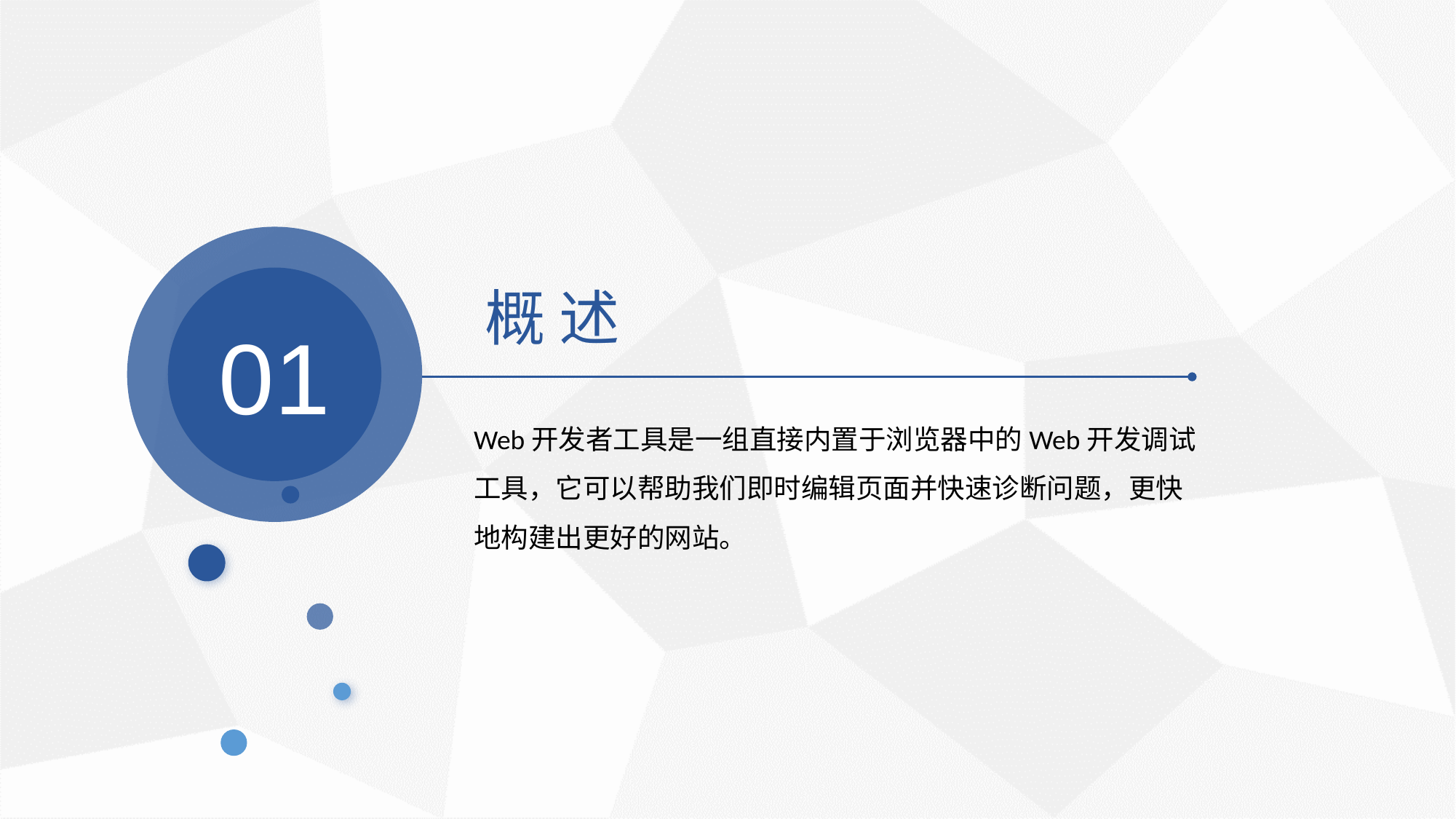

01
概 述
Web开发者工具是一组直接内置于浏览器中的Web开发调试工具，它可以帮助我们即时编辑页面并快速诊断问题，更快地构建出更好的网站。